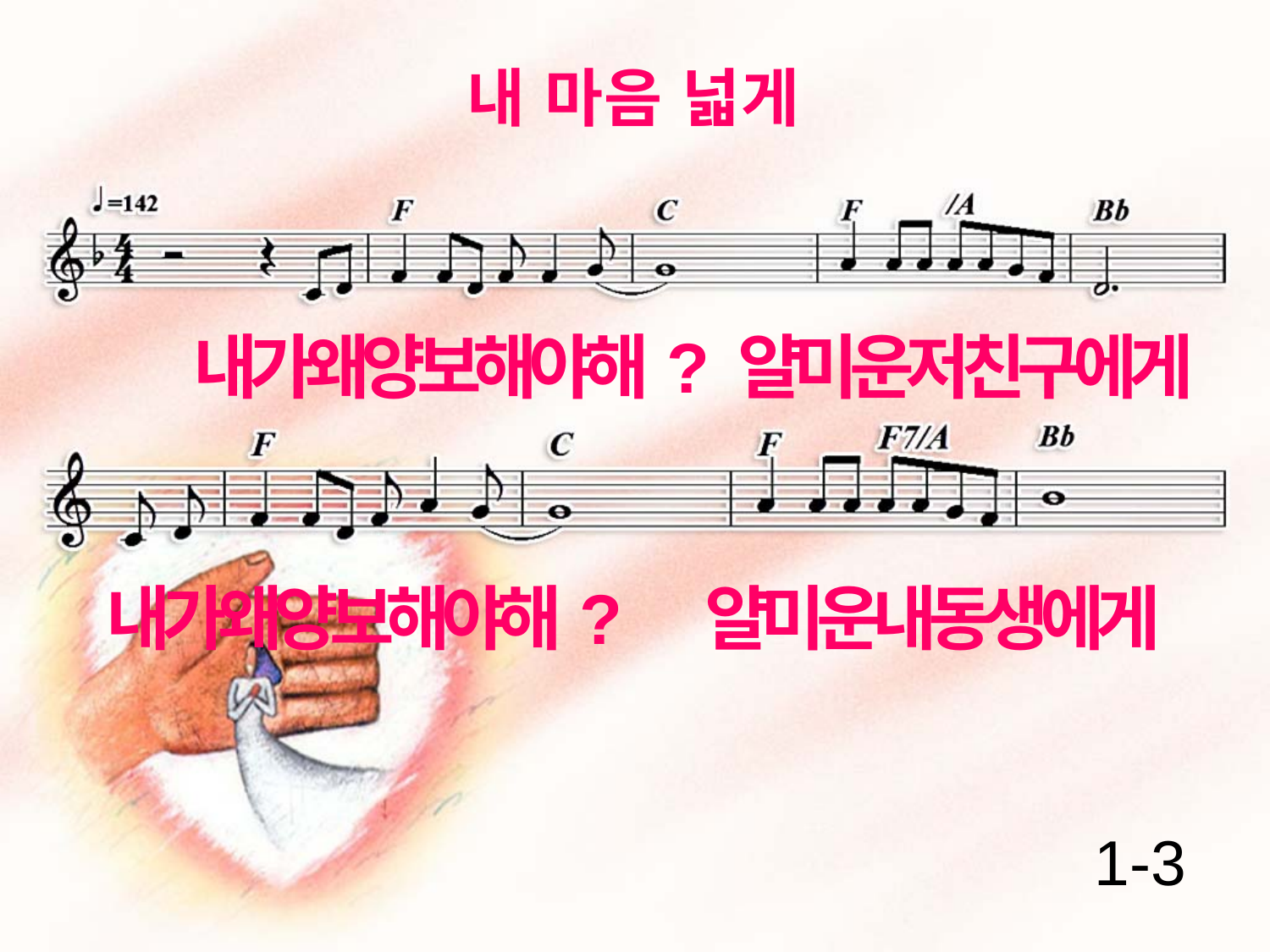

내 마음 넓게
내가왜양보해야해? 얄미운저친구에게
내가왜양보해야해?      얄미운내동생에게
1-3